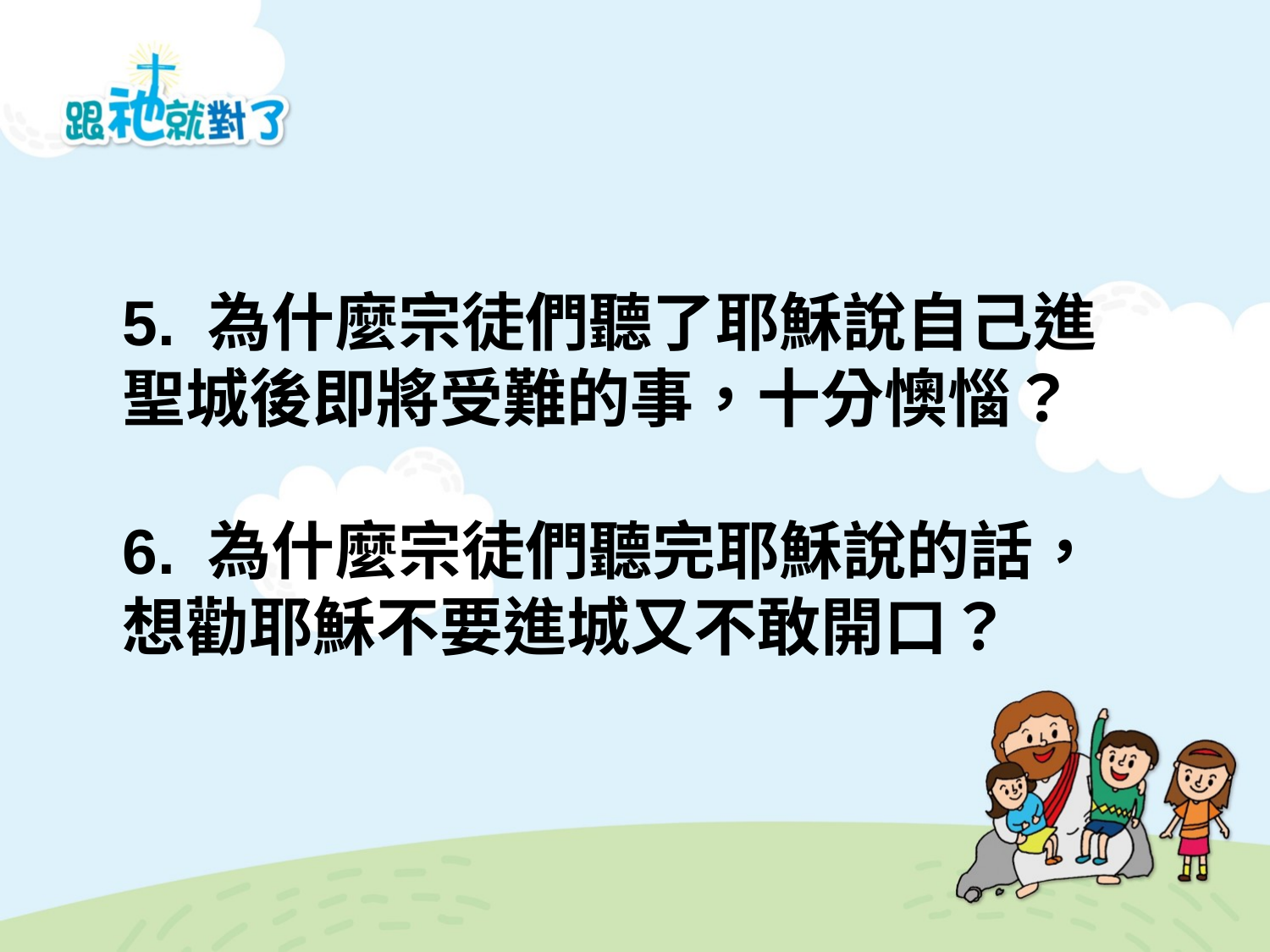

5. 為什麼宗徒們聽了耶穌說自己進聖城後即將受難的事，十分懊惱？

6. 為什麼宗徒們聽完耶穌說的話，想勸耶穌不要進城又不敢開口？